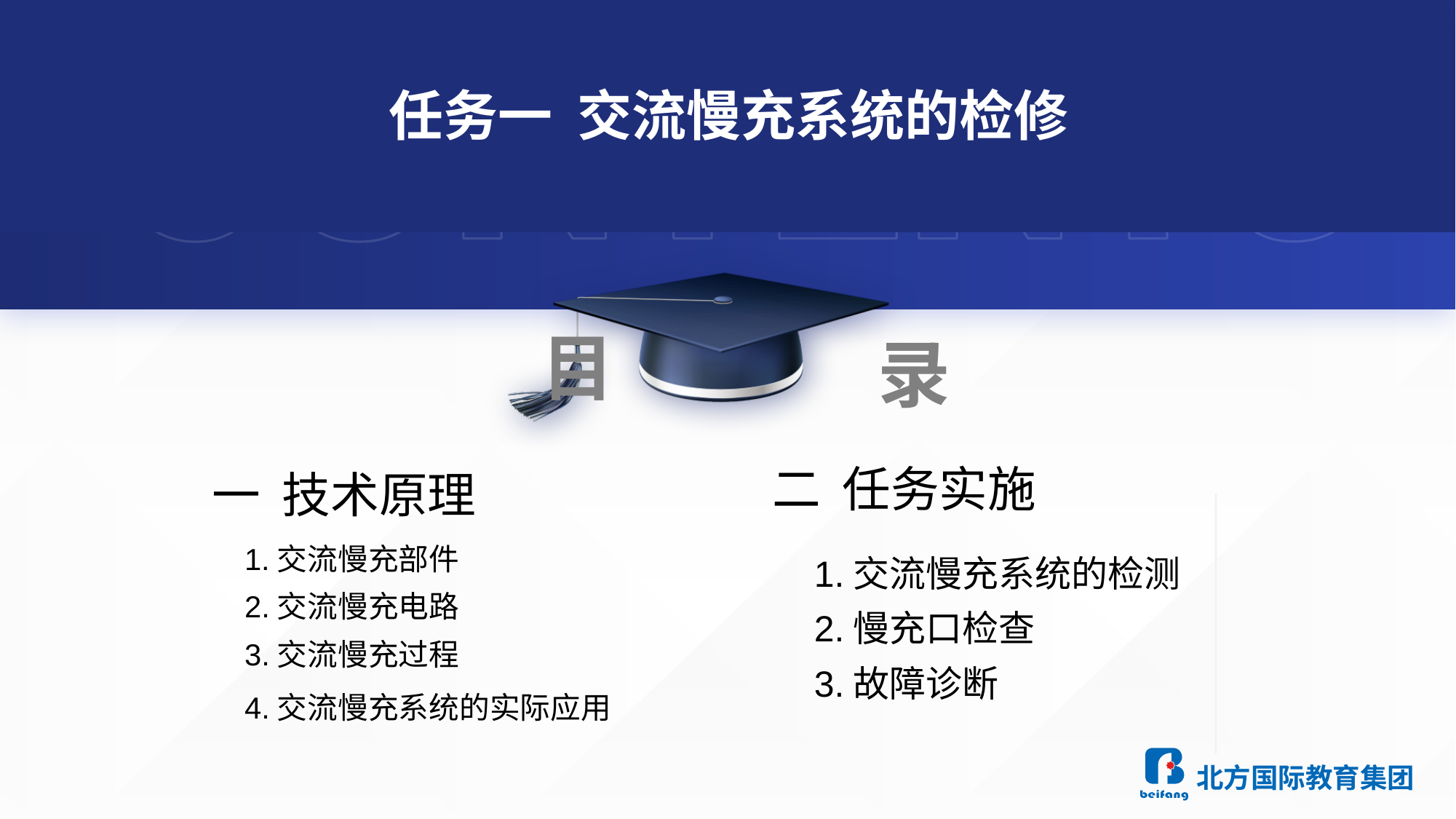

# 任务一  交流慢充系统的检修
二  任务实施
一  技术原理

1.交流慢充部件

1.交流慢充系统的检测
2.交流慢充电路
2.慢充口检查
3.交流慢充过程

3.故障诊断
4.交流慢充系统的实际应用